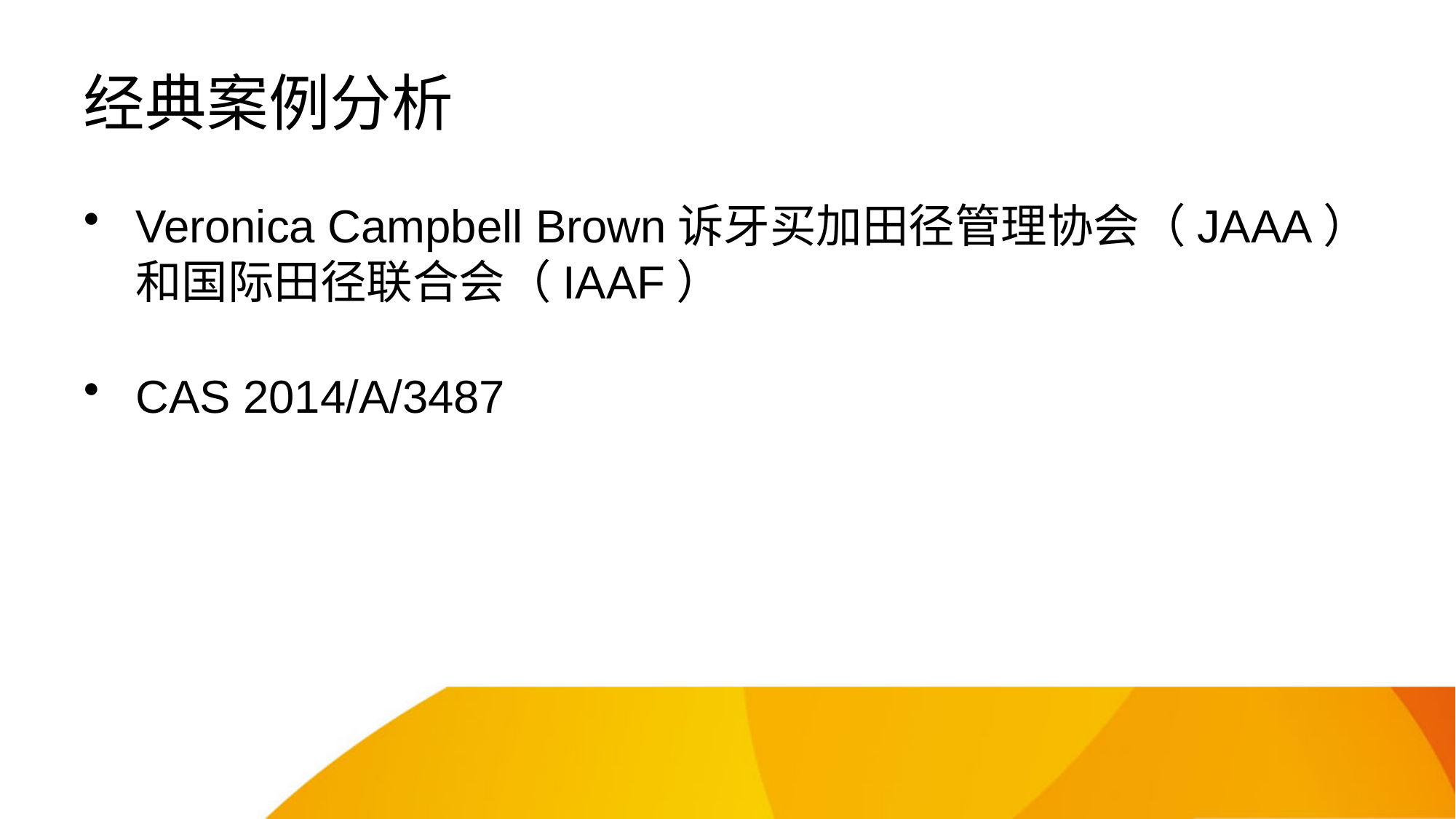

# 经典案例分析
Veronica Campbell Brown诉牙买加田径管理协会（JAAA）和国际田径联合会（IAAF）

CAS 2014/A/3487